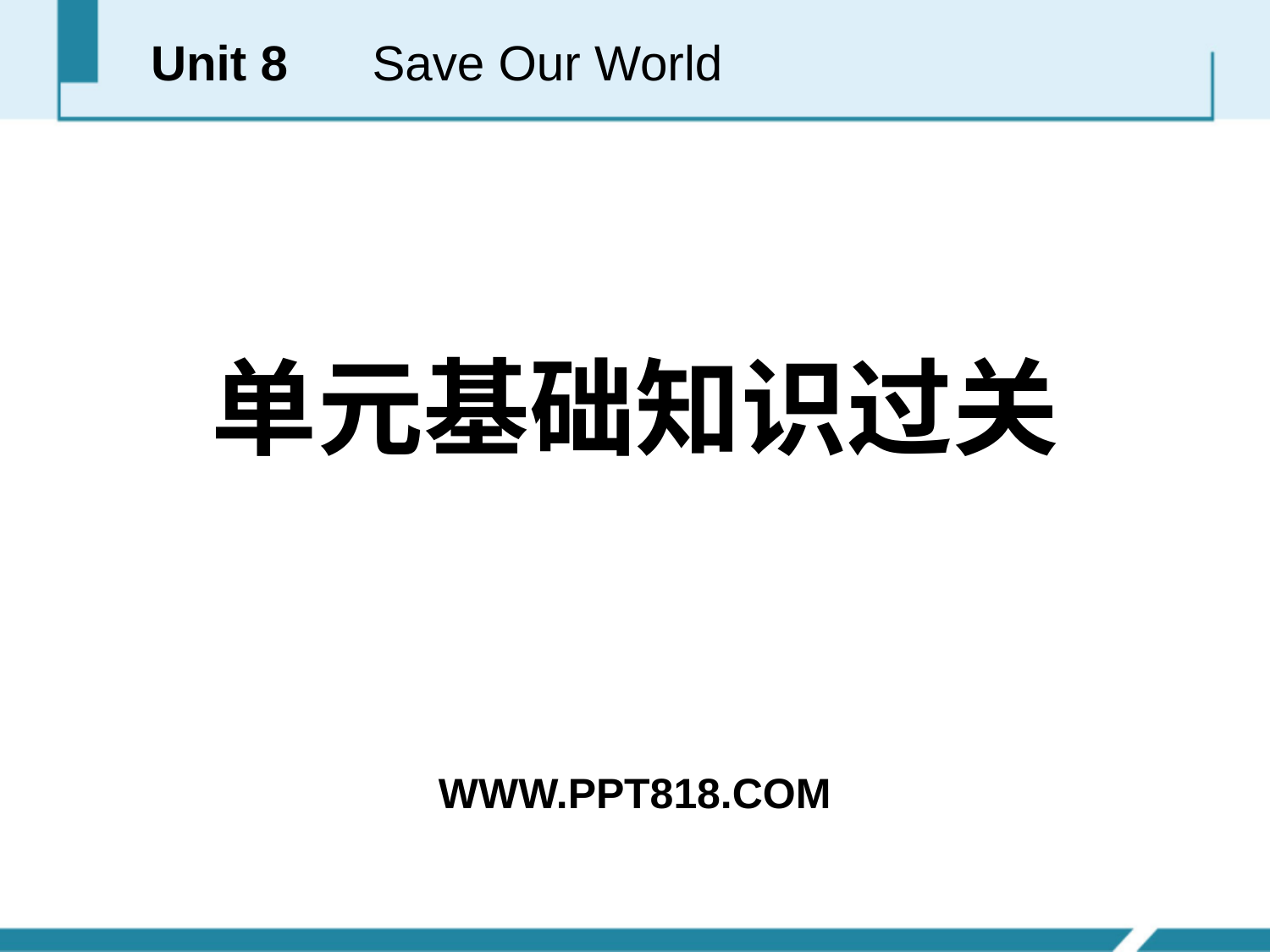

Unit 8　 Save Our World
单元基础知识过关
WWW.PPT818.COM